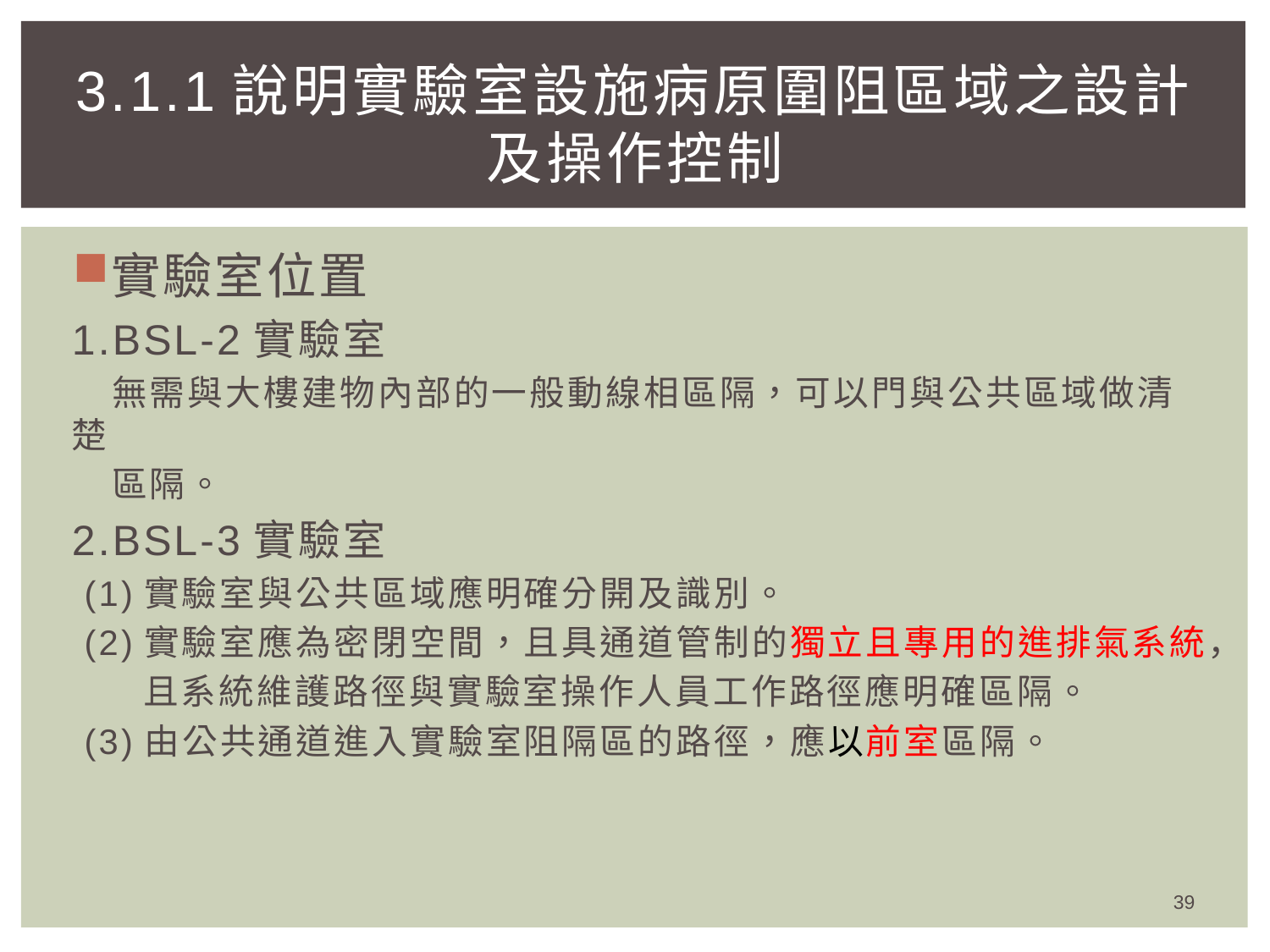

# 3.1.1說明實驗室設施病原圍阻區域之設計及操作控制
實驗室位置
1.BSL-2實驗室
   無需與大樓建物內部的一般動線相區隔，可以門與公共區域做清楚
   區隔。
2.BSL-3實驗室
 (1)實驗室與公共區域應明確分開及識別。
 (2)實驗室應為密閉空間，且具通道管制的獨立且專用的進排氣系統，
      且系統維護路徑與實驗室操作人員工作路徑應明確區隔。
 (3)由公共通道進入實驗室阻隔區的路徑，應以前室區隔。

39